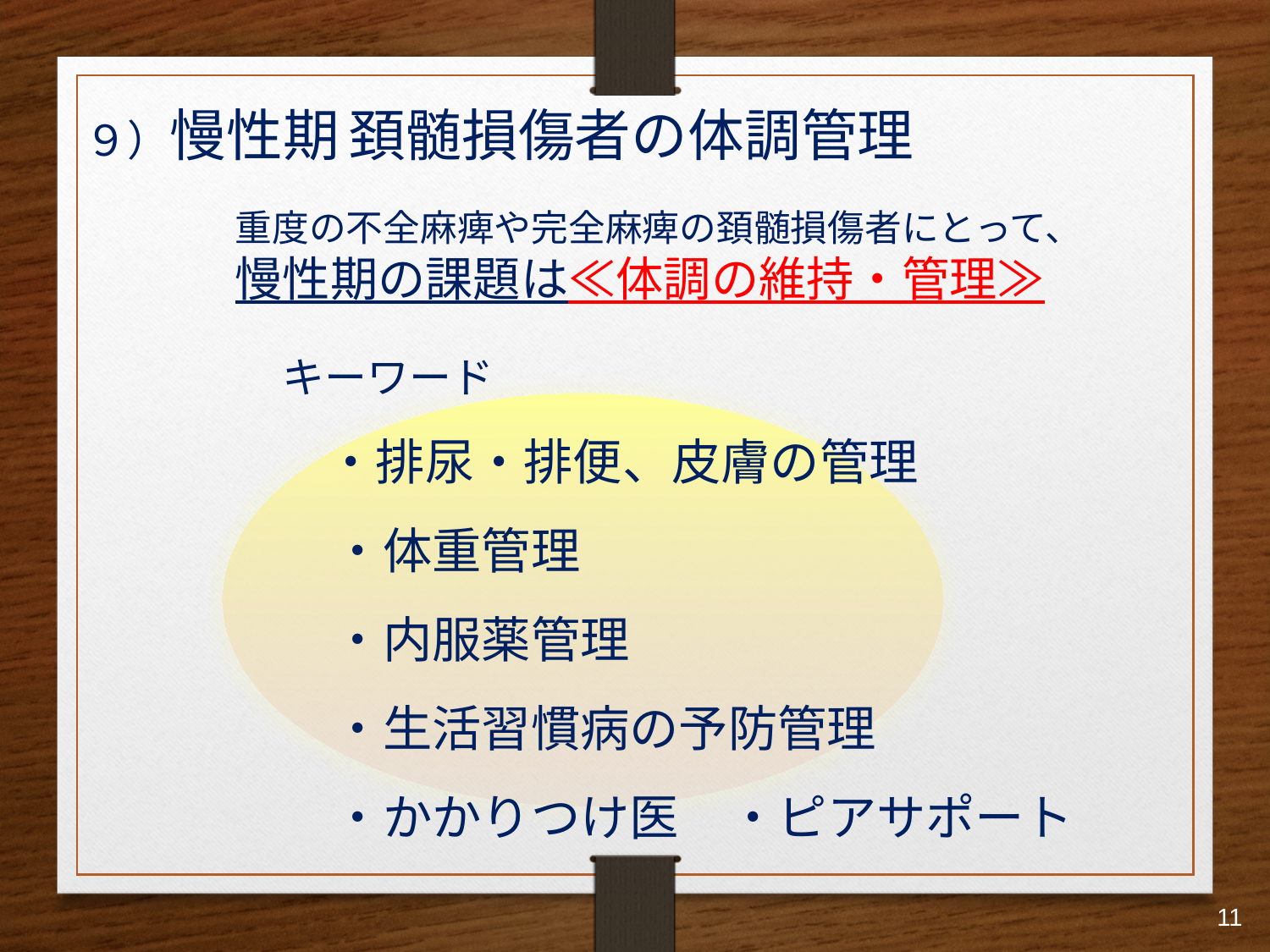

９）慢性期 頚髄損傷者の体調管理
重度の不全麻痺や完全麻痺の頚髄損傷者にとって、
慢性期の課題は≪体調の維持・管理≫

　　キーワード
　　・排尿・排便、皮膚の管理
　　・体重管理
　　・内服薬管理
　　・生活習慣病の予防管理
　　・かかりつけ医　・ピアサポート

11